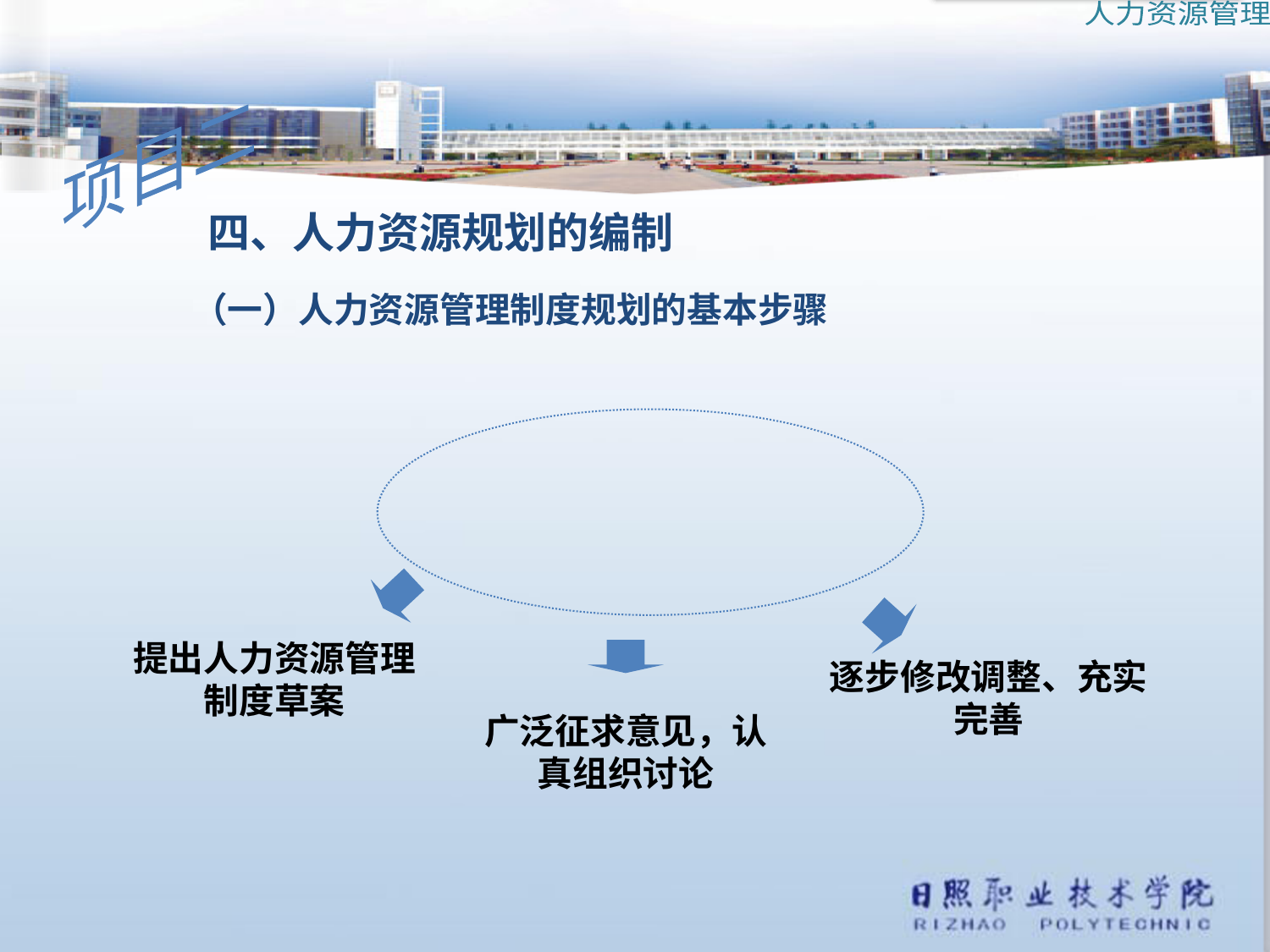

四、人力资源规划的编制
（一）人力资源管理制度规划的基本步骤

提出人力资源管理制度草案

逐步修改调整、充实完善
广泛征求意见，认真组织讨论